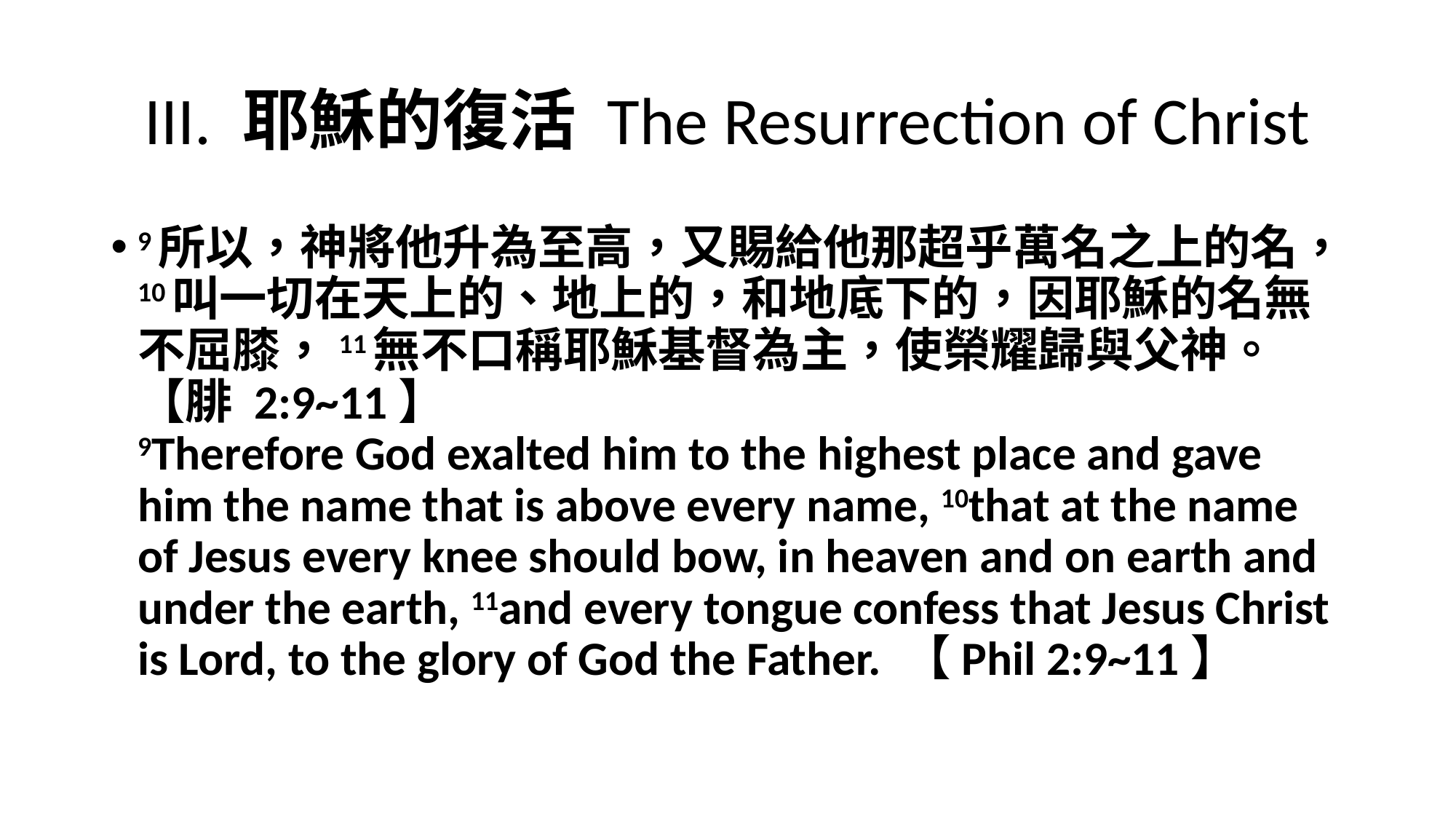

# III. 耶穌的復活 The Resurrection of Christ
9所以，神將他升為至高，又賜給他那超乎萬名之上的名，10叫一切在天上的、地上的，和地底下的，因耶穌的名無不屈膝，11無不口稱耶穌基督為主，使榮耀歸與父神。【腓 2:9~11】
9Therefore God exalted him to the highest place and gave him the name that is above every name, 10that at the name of Jesus every knee should bow, in heaven and on earth and under the earth, 11and every tongue confess that Jesus Christ is Lord, to the glory of God the Father. 【Phil 2:9~11】